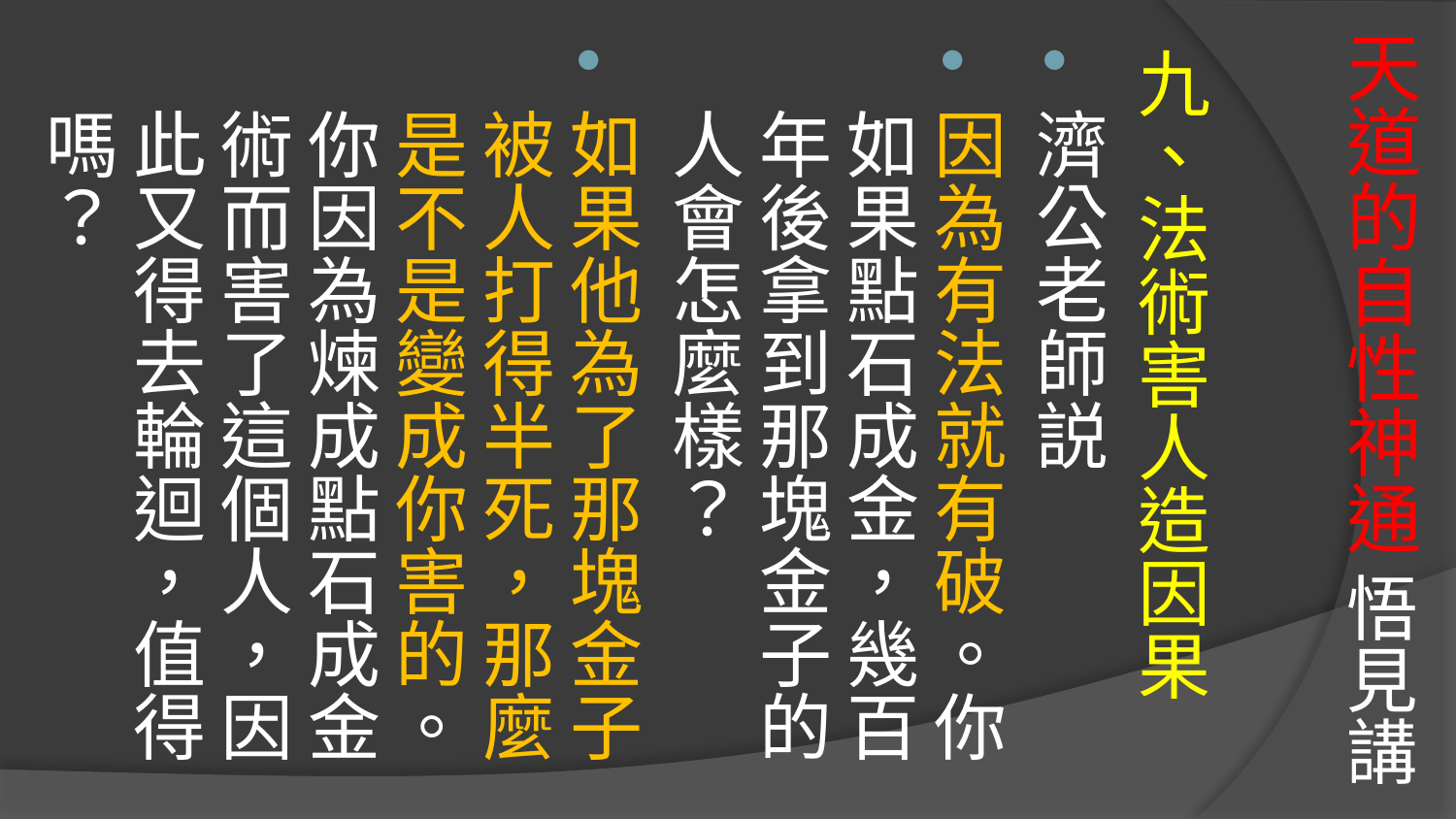

# 天道的自性神通 悟見講
九、法術害人造因果
濟公老師説
因為有法就有破。你如果點石成金，幾百年後拿到那塊金子的人會怎麼樣？
如果他為了那塊金子被人打得半死，那麼是不是變成你害的。
你因為煉成點石成金術而害了這個人，因此又得去輪迴，值得 嗎？